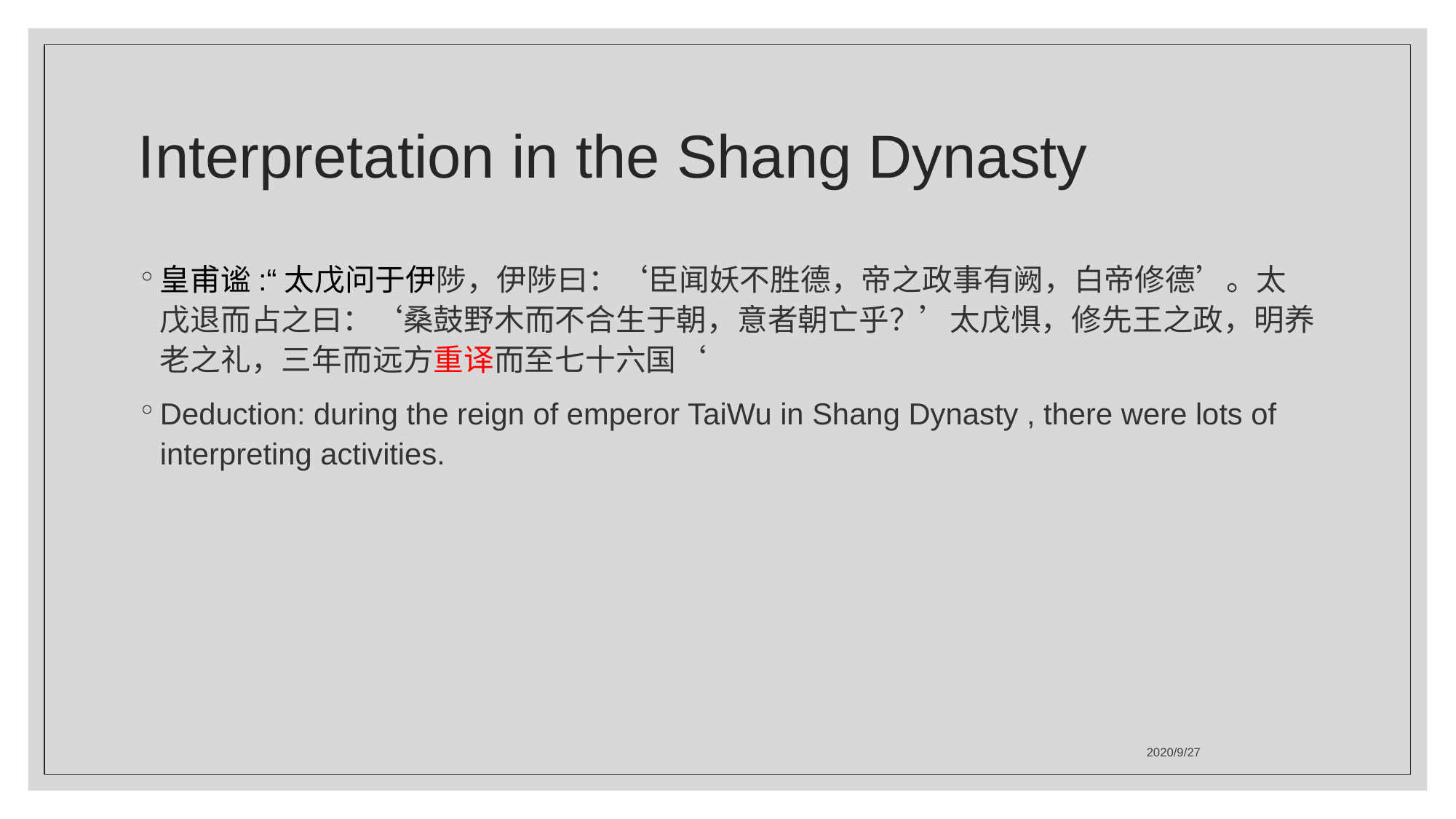

# Interpretation in the Shang Dynasty
皇甫谧:“太戊问于伊陟，伊陟曰：‘臣闻妖不胜德，帝之政事有阙，白帝修德’。太戊退而占之曰：‘桑鼓野木而不合生于朝，意者朝亡乎？’太戊惧，修先王之政，明养老之礼，三年而远方重译而至七十六国‘
Deduction: during the reign of emperor TaiWu in Shang Dynasty , there were lots of interpreting activities.
2020/9/27